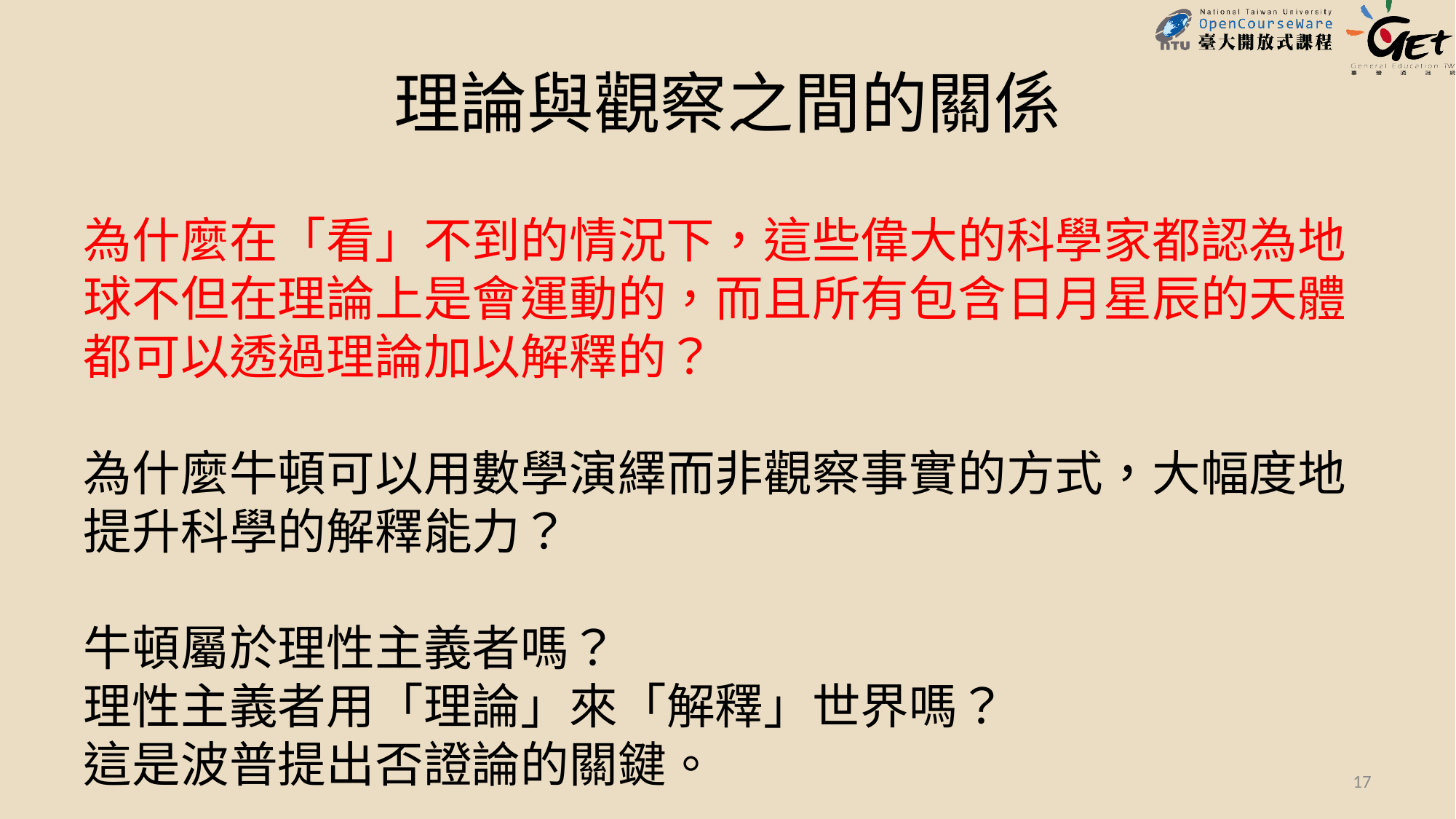

# 理論與觀察之間的關係
為什麼在「看」不到的情況下，這些偉大的科學家都認為地球不但在理論上是會運動的，而且所有包含日月星辰的天體都可以透過理論加以解釋的？

為什麼牛頓可以用數學演繹而非觀察事實的方式，大幅度地提升科學的解釋能力？

牛頓屬於理性主義者嗎？
理性主義者用「理論」來「解釋」世界嗎？
這是波普提出否證論的關鍵。
17